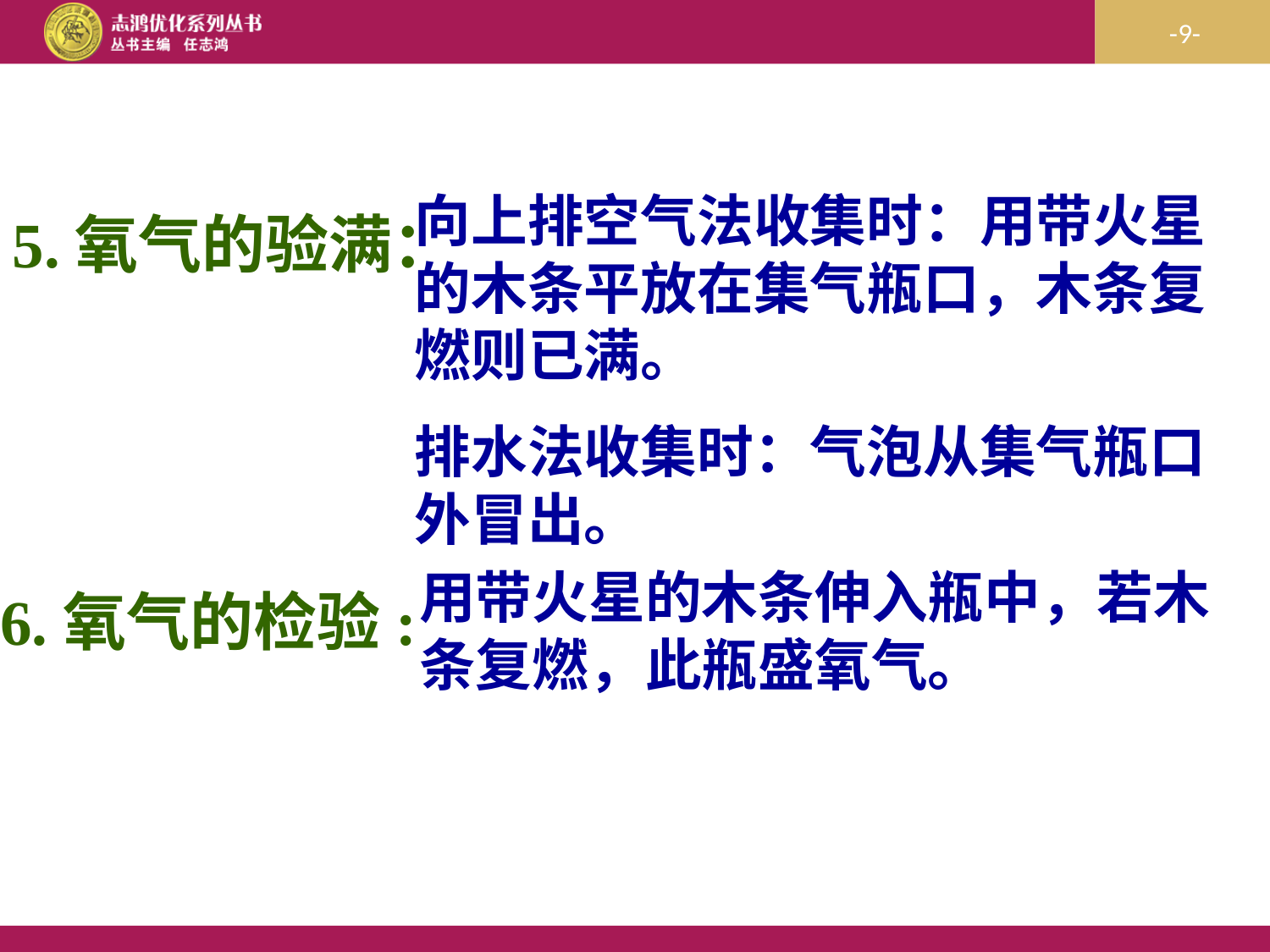

向上排空气法收集时：用带火星的木条平放在集气瓶口，木条复燃则已满。
排水法收集时：气泡从集气瓶口外冒出。
5.氧气的验满：
用带火星的木条伸入瓶中，若木条复燃，此瓶盛氧气。
6.氧气的检验: